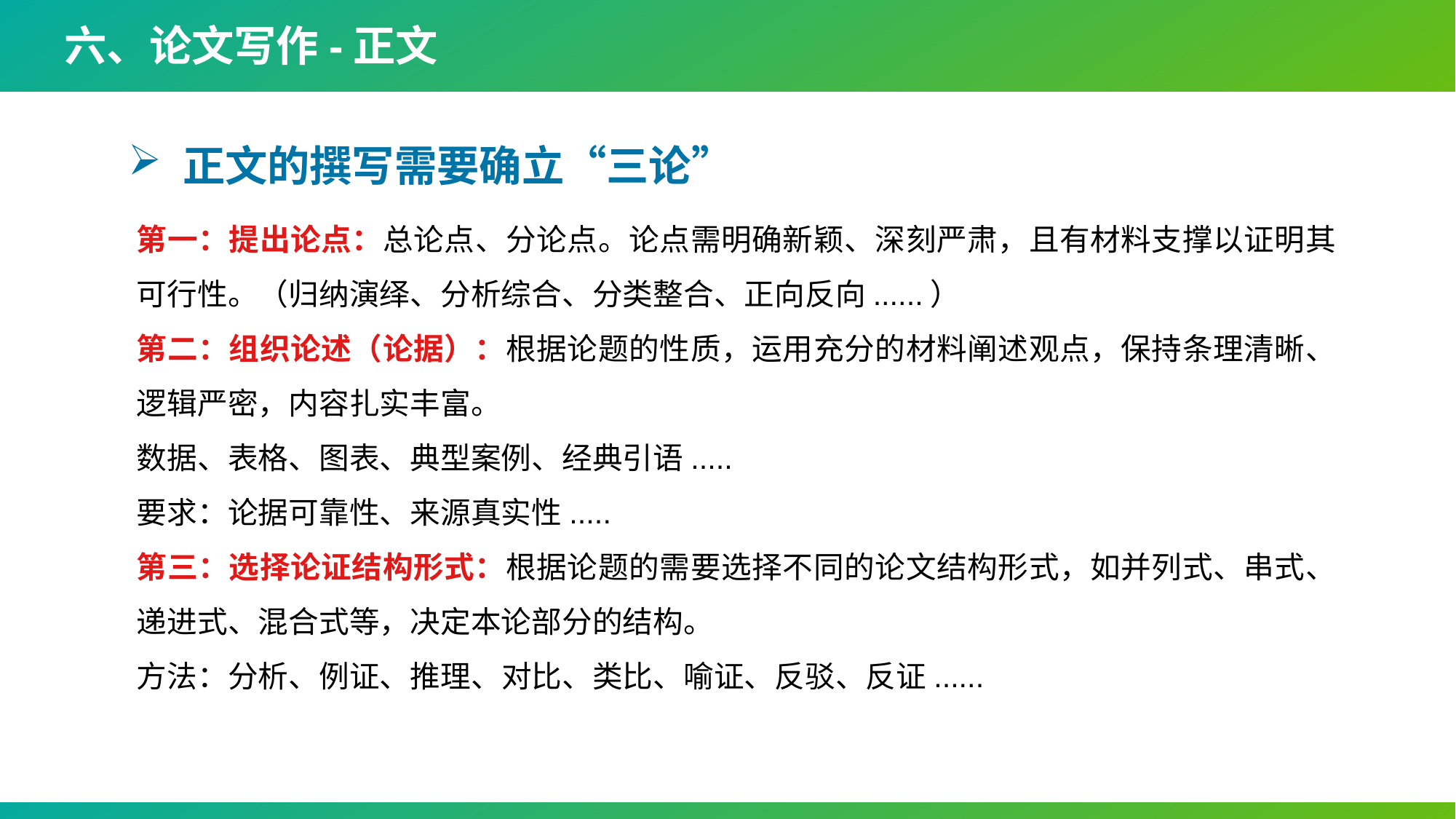

六、论文写作-正文
正文的撰写需要确立“三论”
第一：提出论点：总论点、分论点。论点需明确新颖、深刻严肃，且有材料支撑以证明其可行性。（归纳演绎、分析综合、分类整合、正向反向......）
第二：组织论述（论据）：根据论题的性质，运用充分的材料阐述观点，保持条理清晰、逻辑严密，内容扎实丰富。
数据、表格、图表、典型案例、经典引语.....
要求：论据可靠性、来源真实性.....
第三：选择论证结构形式：根据论题的需要选择不同的论文结构形式，如并列式、串式、递进式、混合式等，决定本论部分的结构。
方法：分析、例证、推理、对比、类比、喻证、反驳、反证......